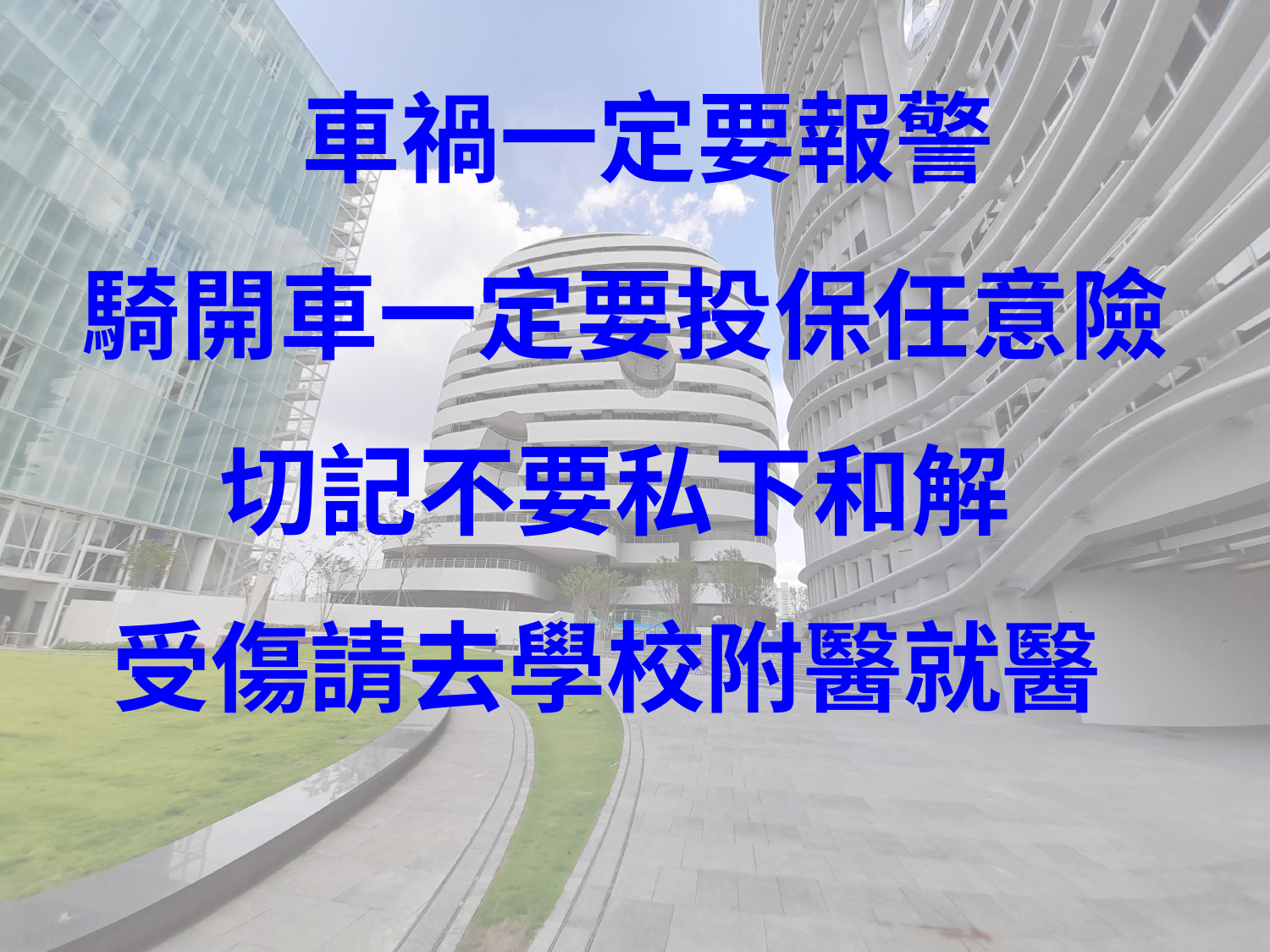

車禍一定要報警
騎開車一定要投保任意險
切記不要私下和解
受傷請去學校附醫就醫